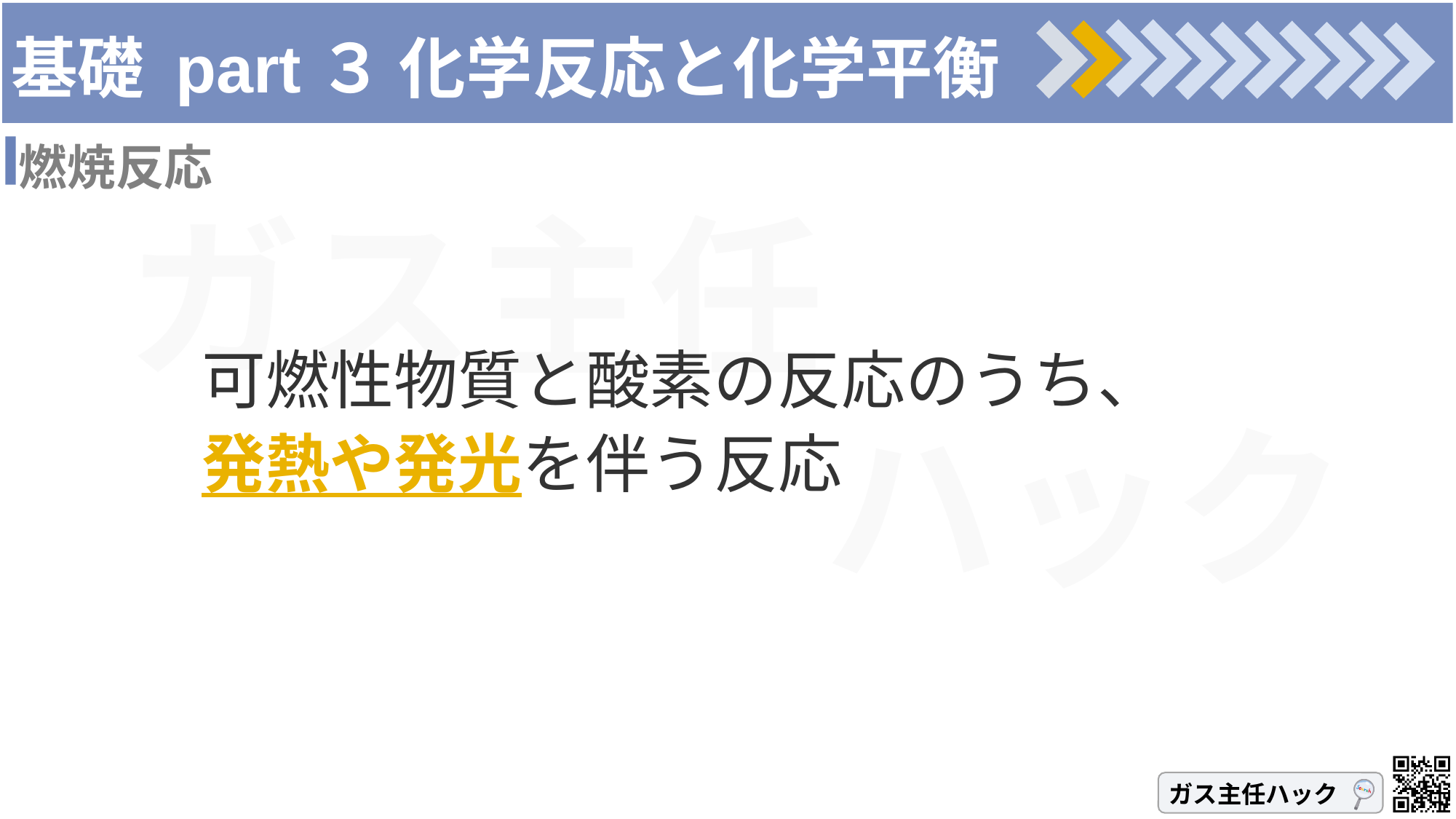

# 基礎 part３ 化学反応と化学平衡

燃焼反応

可燃性物質と酸素の反応のうち、
発熱や発光を伴う反応